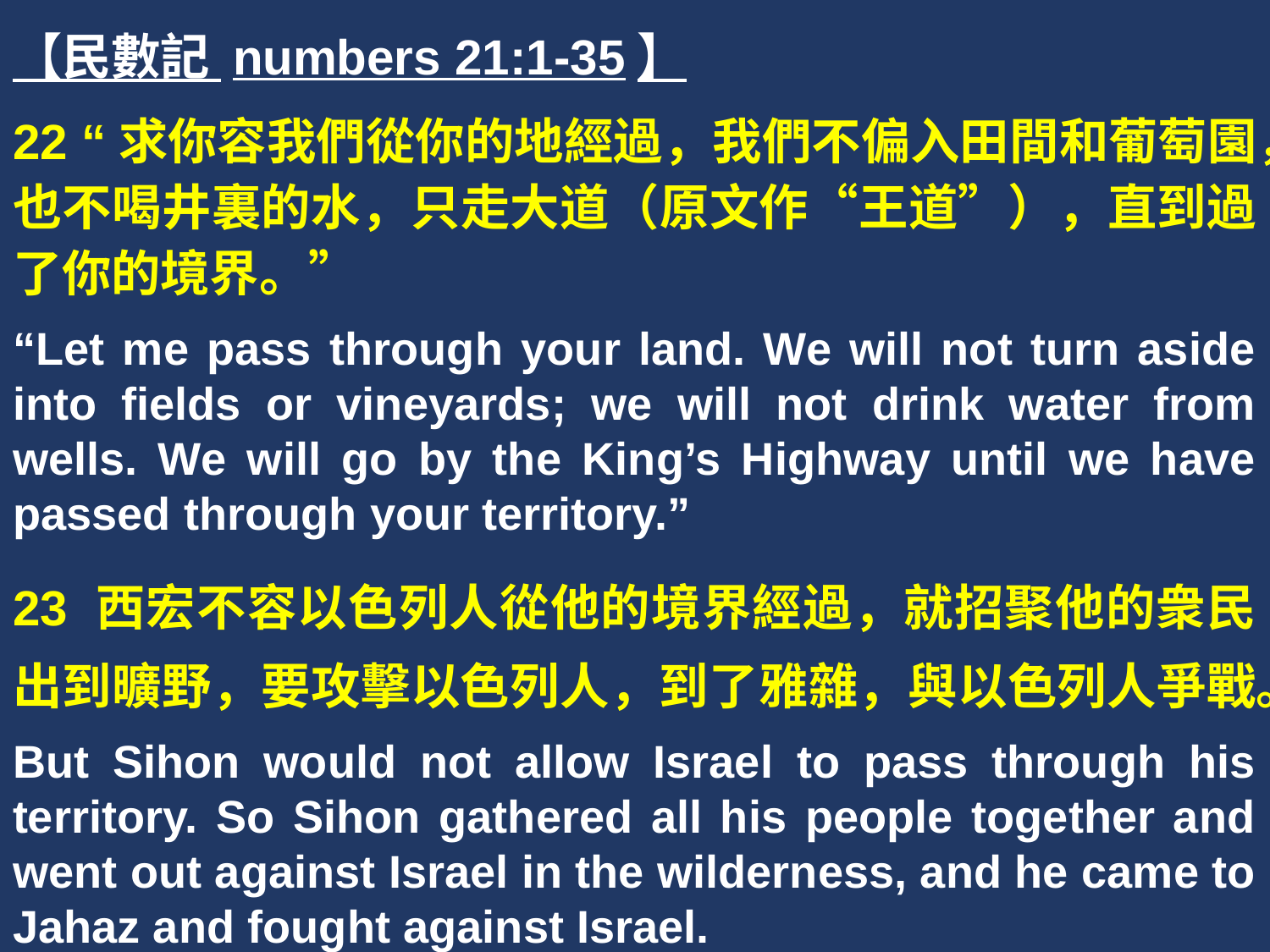

【民數記 numbers 21:1-35】
22 “求你容我們從你的地經過，我們不偏入田間和葡萄園，也不喝井裏的水，只走大道（原文作“王道”），直到過了你的境界。”
“Let me pass through your land. We will not turn aside into fields or vineyards; we will not drink water from wells. We will go by the King’s Highway until we have passed through your territory.”
23 西宏不容以色列人從他的境界經過，就招聚他的衆民出到曠野，要攻擊以色列人，到了雅雜，與以色列人爭戰。
But Sihon would not allow Israel to pass through his territory. So Sihon gathered all his people together and went out against Israel in the wilderness, and he came to Jahaz and fought against Israel.